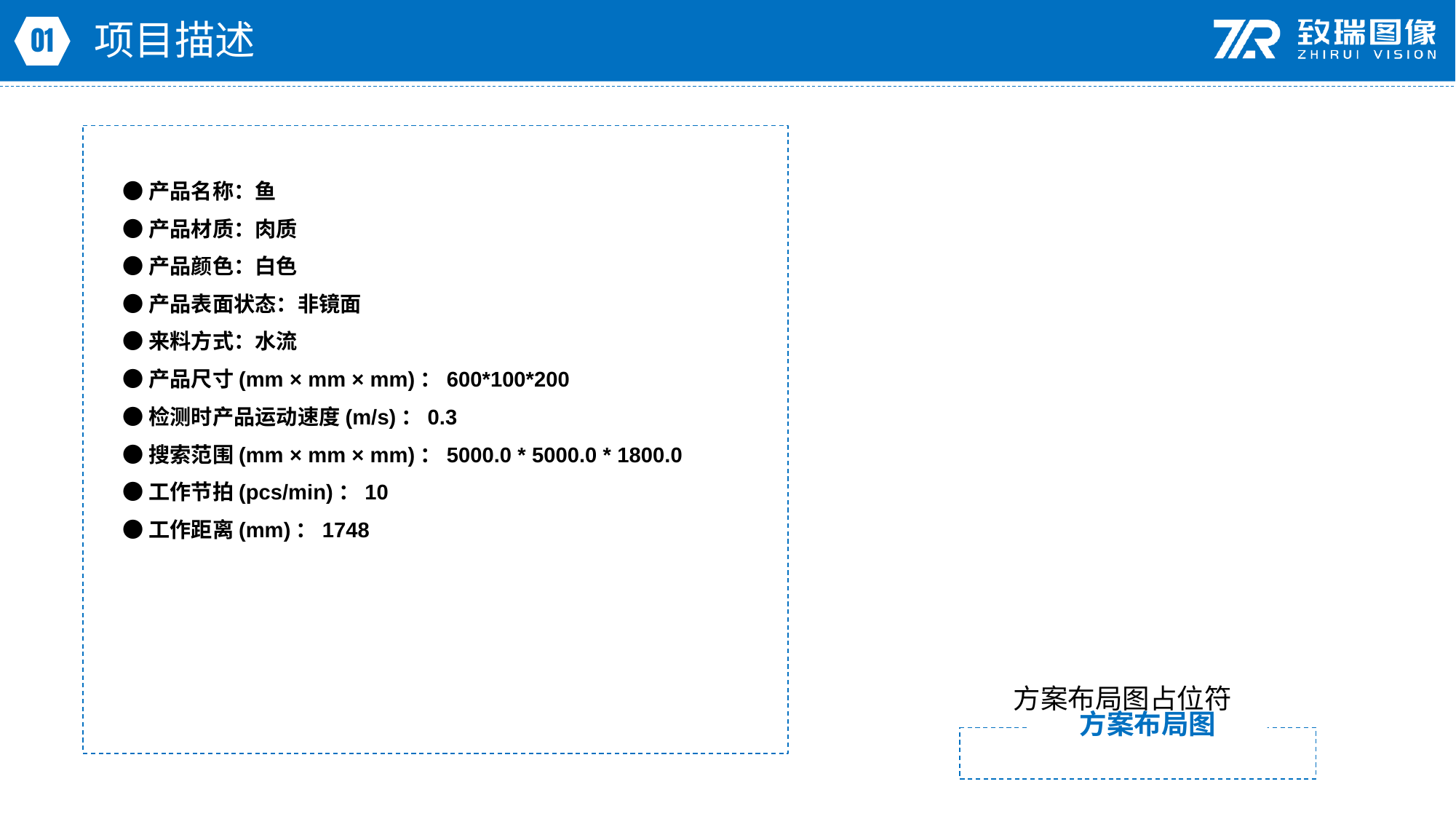

项目描述
01

●产品名称：鱼
●产品材质：肉质
●产品颜色：白色
●产品表面状态：非镜面
●来料方式：水流
●产品尺寸(mm × mm × mm)：600*100*200
●检测时产品运动速度(m/s)：0.3
●搜索范围(mm × mm × mm)：5000.0 * 5000.0 * 1800.0
●工作节拍(pcs/min)：10
●工作距离(mm)：1748
方案布局图占位符
方案布局图